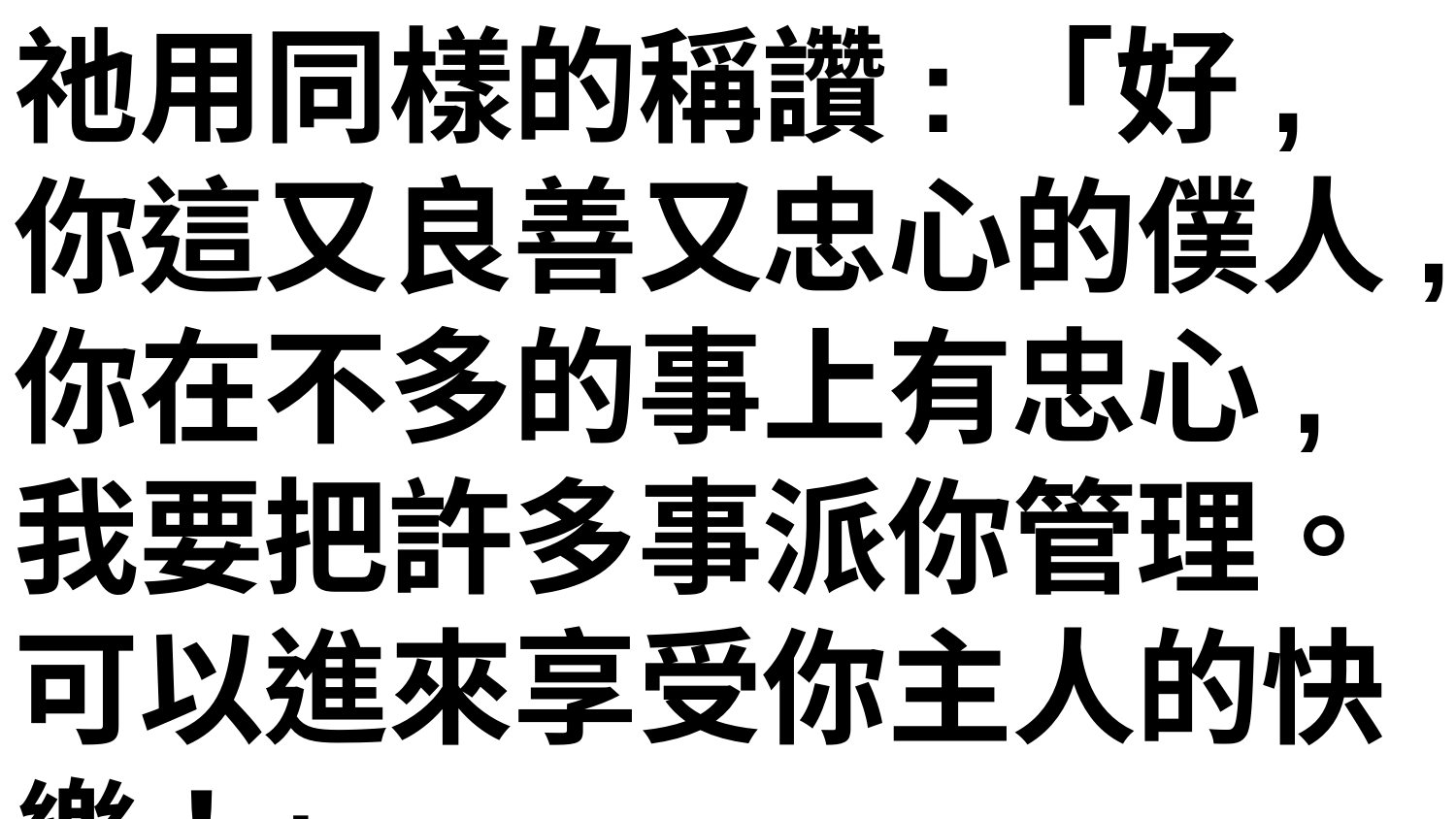

祂用同樣的稱讚:「好, 你這又良善又忠心的僕人, 你在不多的事上有忠心, 我要把許多事派你管理。可以進來享受你主人的快樂！」